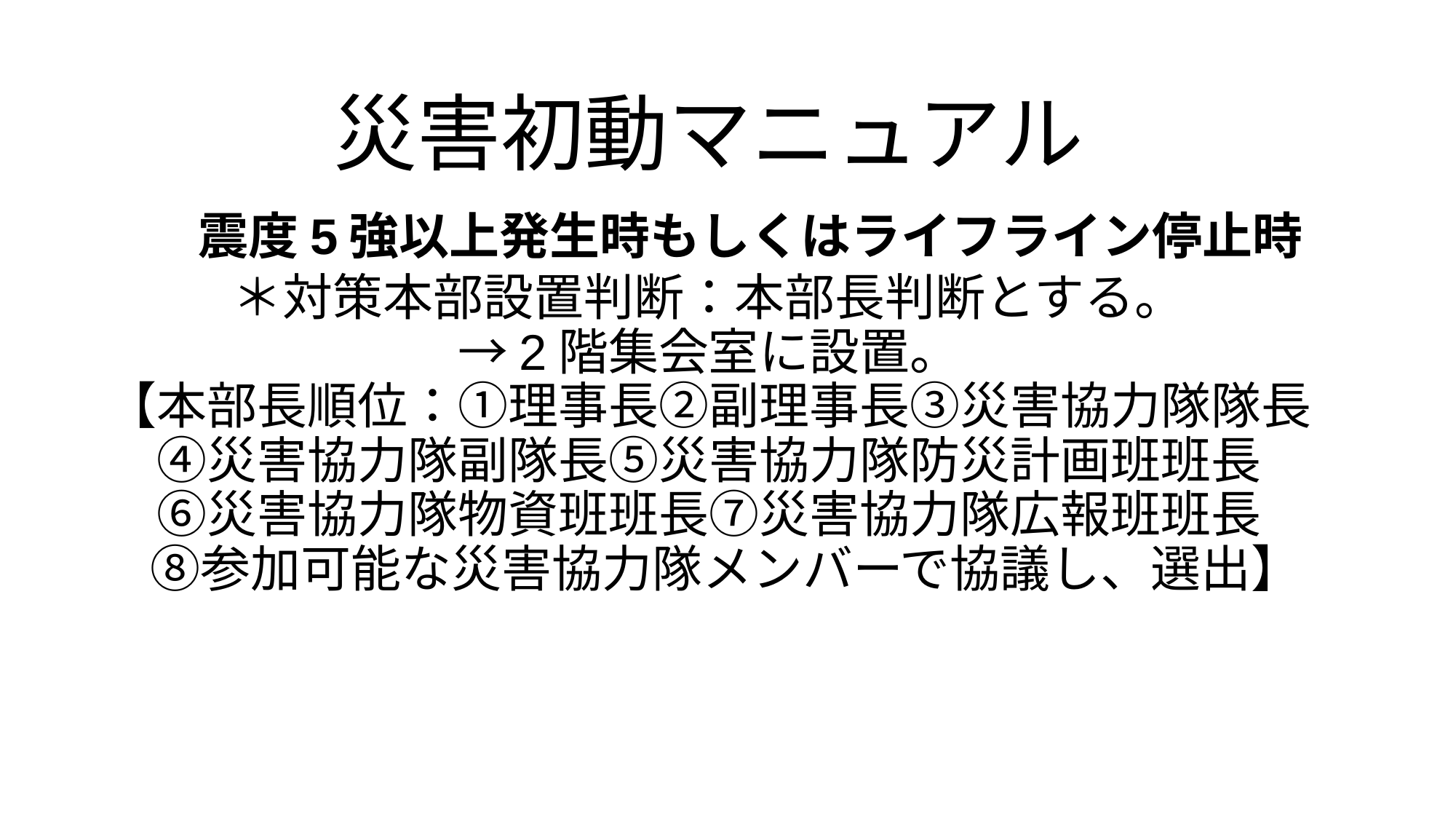

# 災害初動マニュアル 　震度5強以上発生時もしくはライフライン停止時 ＊対策本部設置判断：本部長判断とする。 →2階集会室に設置。 【本部長順位：①理事長②副理事長③災害協力隊隊長 ④災害協力隊副隊長⑤災害協力隊防災計画班班長 ⑥災害協力隊物資班班長⑦災害協力隊広報班班長 ⑧参加可能な災害協力隊メンバーで協議し、選出】